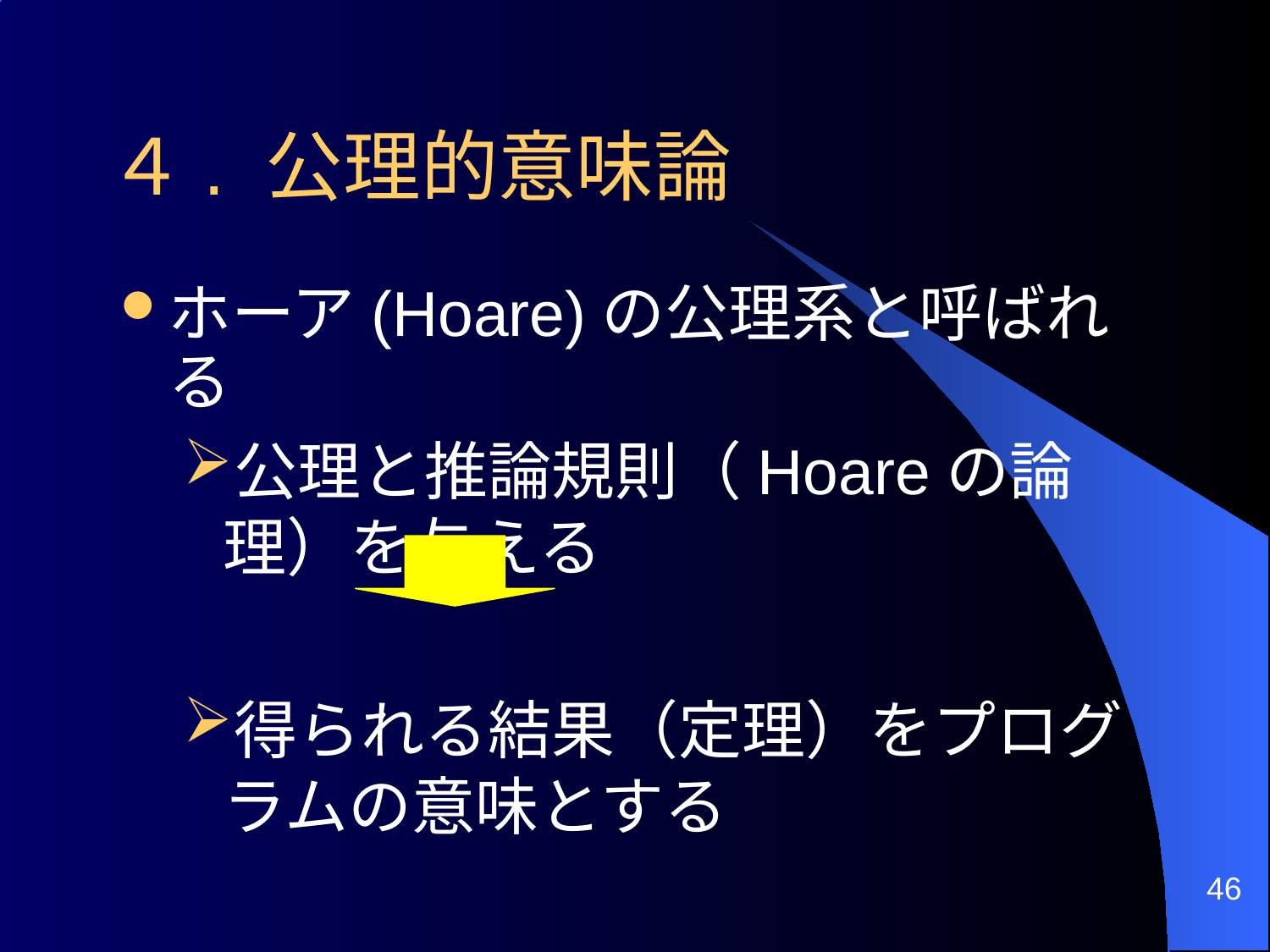

# ４. 公理的意味論
ホーア(Hoare)の公理系と呼ばれる
公理と推論規則（Hoareの論理）を与える

得られる結果（定理）をプログラムの意味とする

46